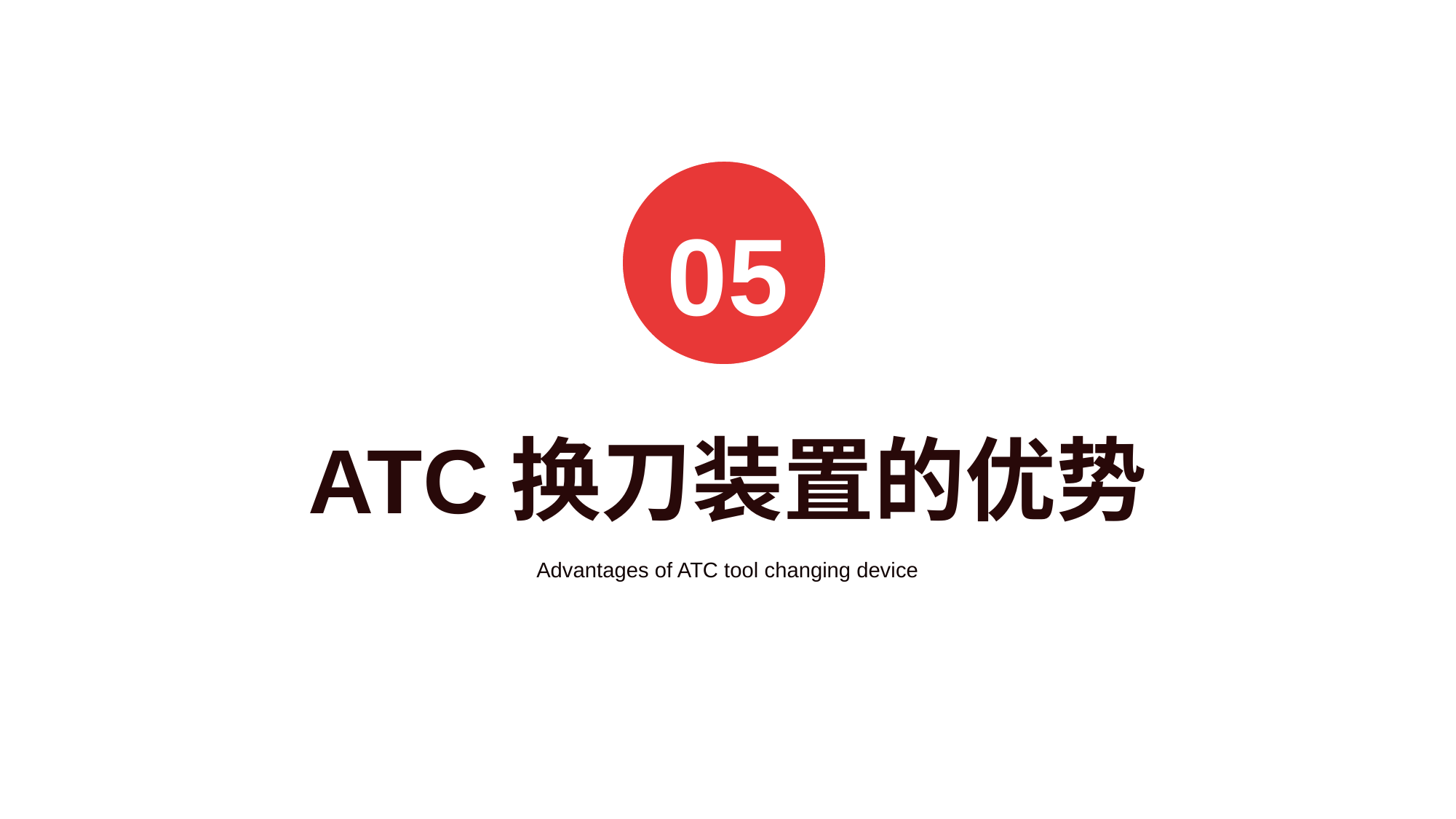

05

ATC换刀装置的优势
Advantages of ATC tool changing device